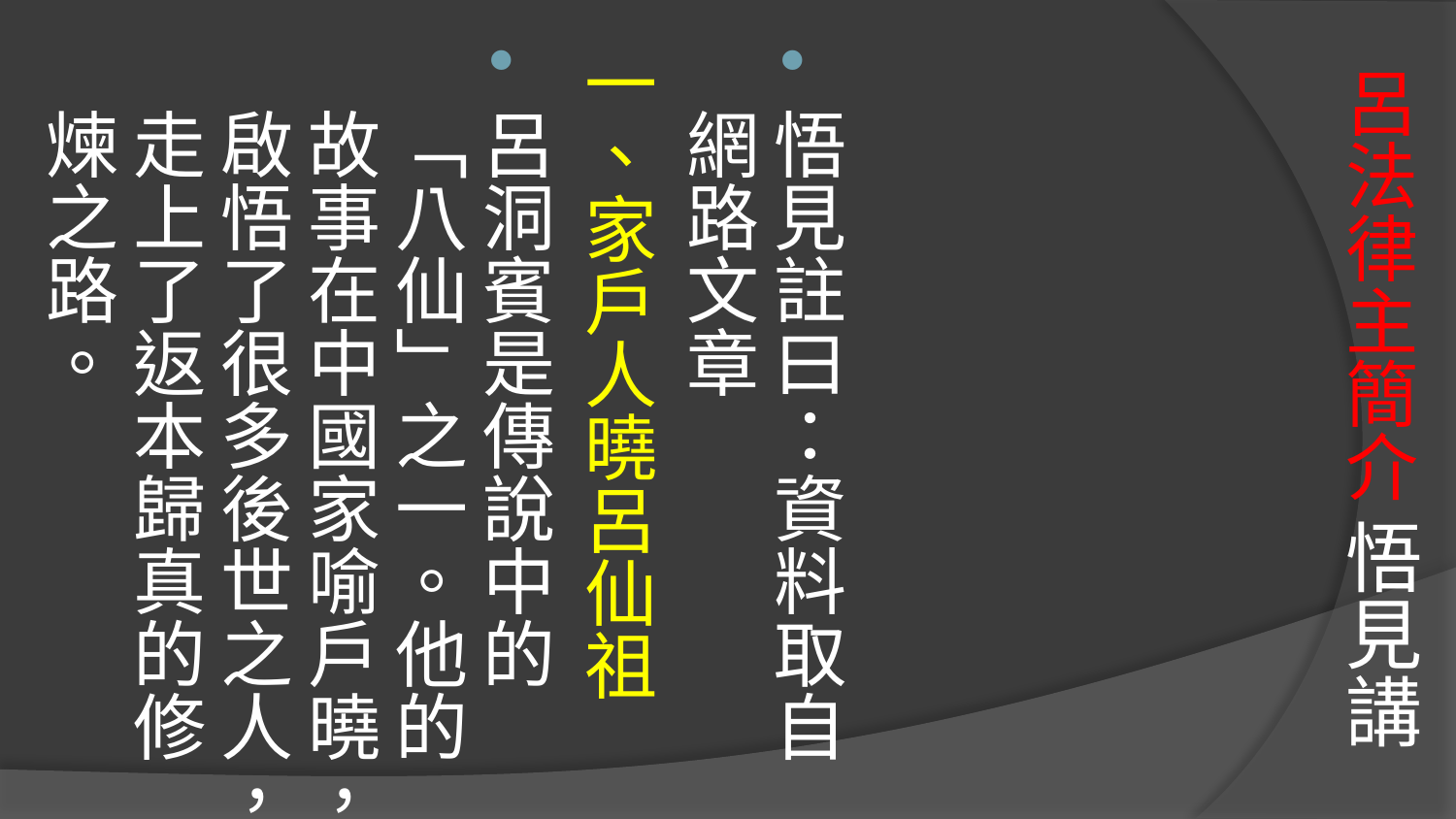

# 呂法律主簡介 悟見講
悟見註曰：資料取自網路文章
一、家戶人曉呂仙祖
呂洞賓是傳說中的「八仙」之一。他的故事在中國家喻戶曉，啟悟了很多後世之人，走上了返本歸真的修煉之路。